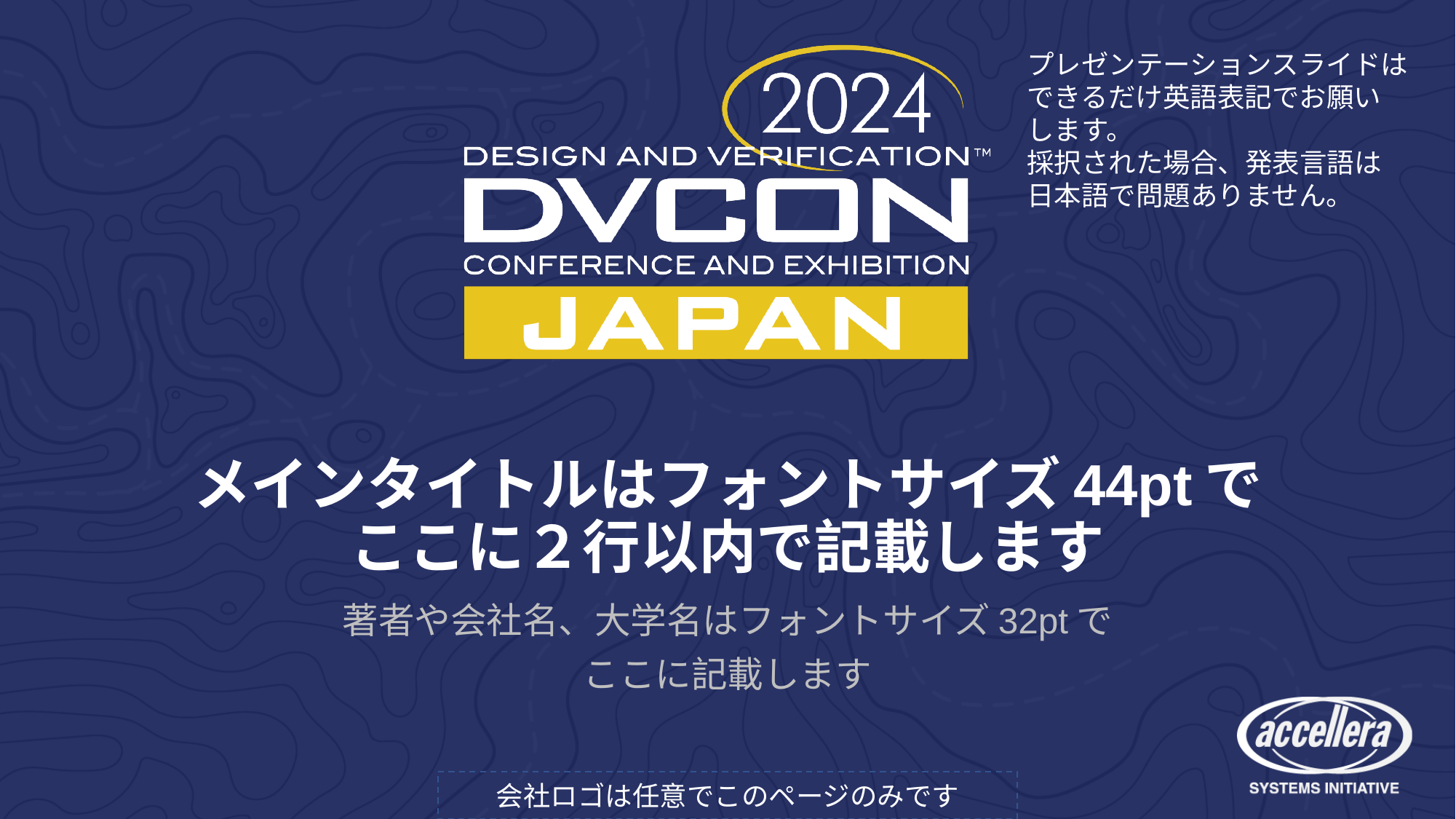

プレゼンテーションスライドは
できるだけ英語表記でお願い
します。
採択された場合、発表言語は
日本語で問題ありません。
# メインタイトルはフォントサイズ44ptで ここに２行以内で記載します
著者や会社名、大学名はフォントサイズ32ptで
ここに記載します
会社ロゴは任意でこのページのみです